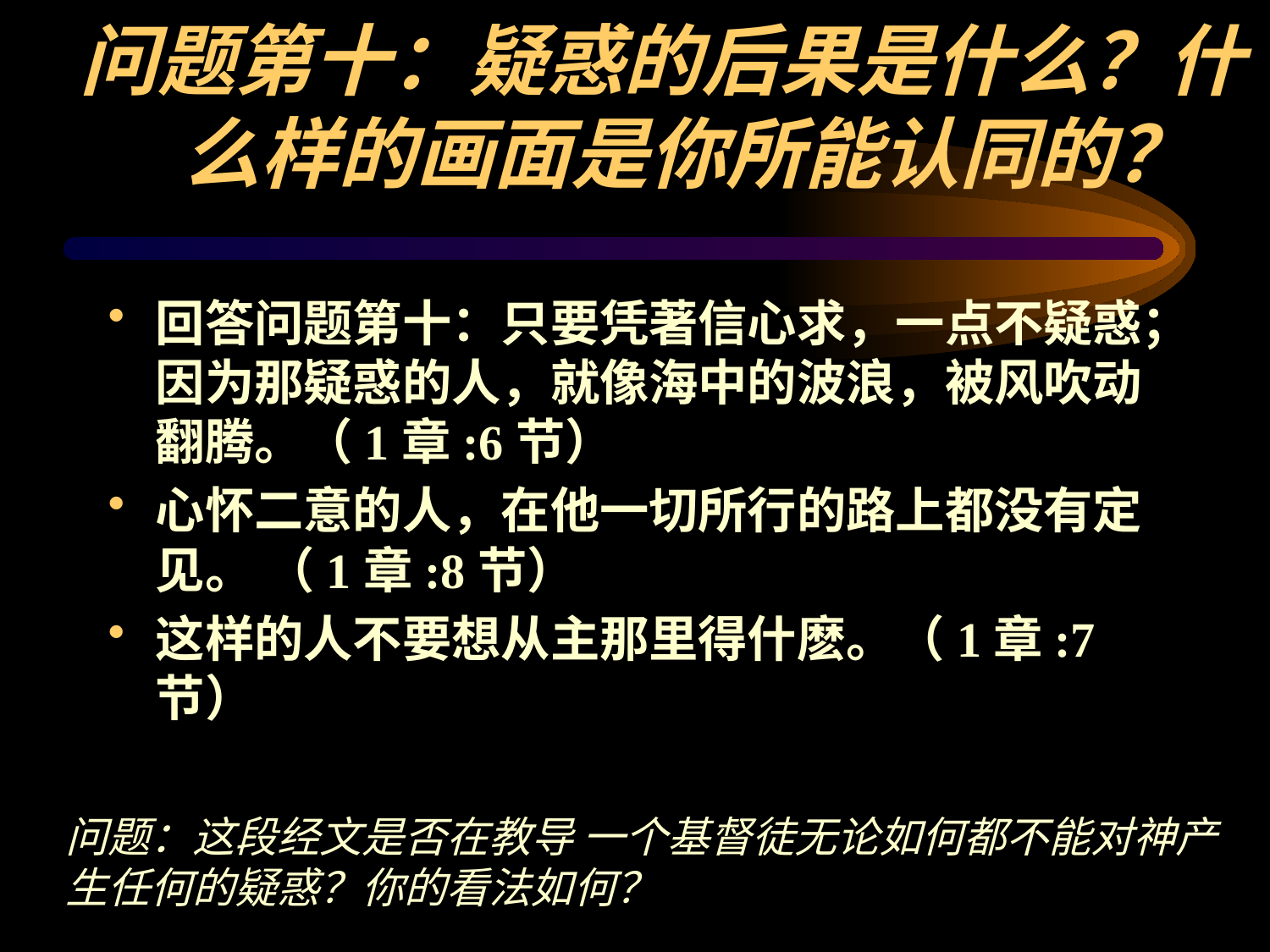

回答问题第十：只要凭著信心求，一点不疑惑；因为那疑惑的人，就像海中的波浪，被风吹动翻腾。（1章:6节）
心怀二意的人，在他一切所行的路上都没有定见。 （1章:8节）
这样的人不要想从主那里得什麽。（1章:7节）

问题第十：疑惑的后果是什么？什么样的画面是你所能认同的？
问题：这段经文是否在教导 一个基督徒无论如何都不能对神产生任何的疑惑？你的看法如何？